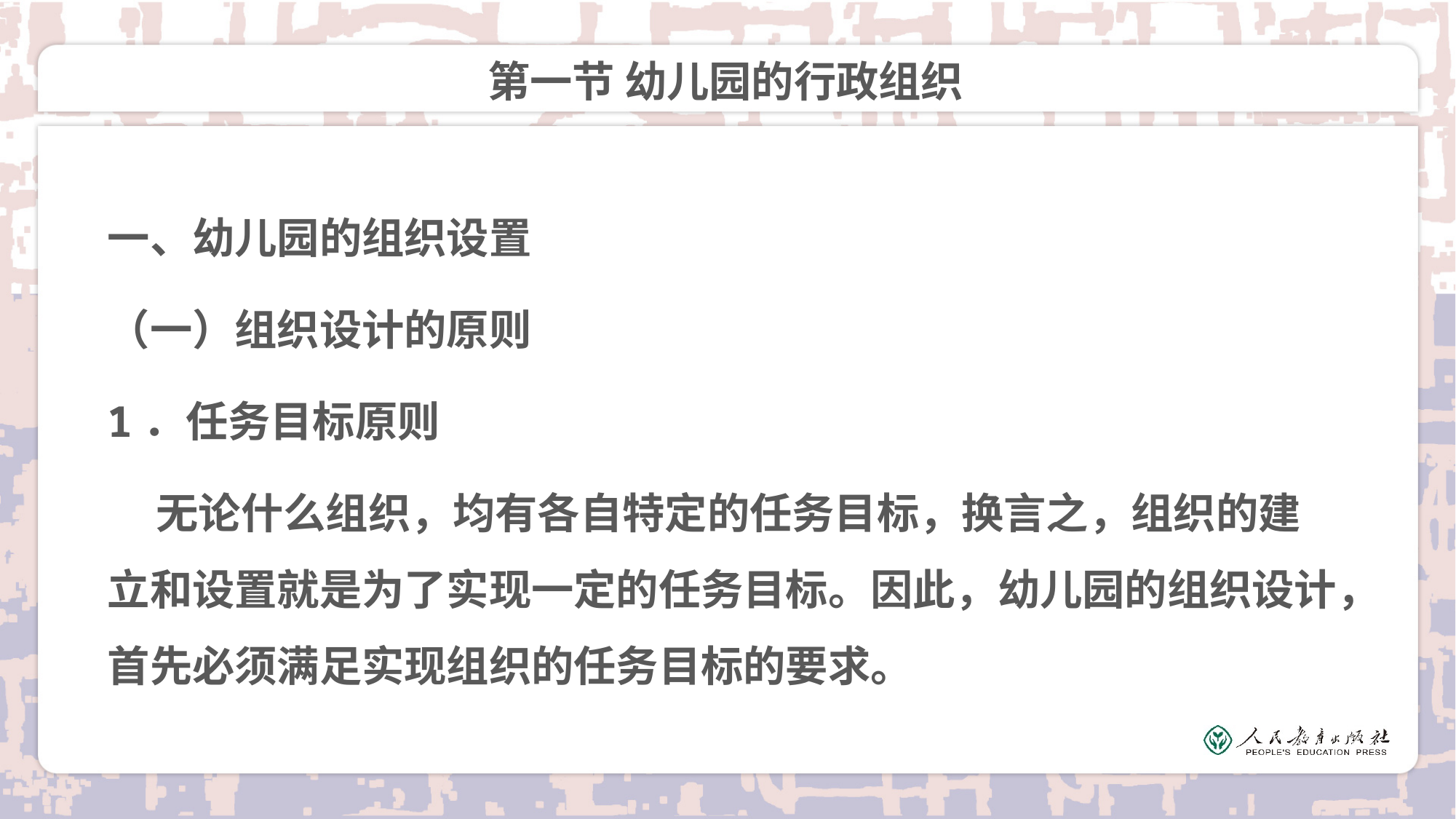

# 第一节 幼儿园的行政组织
一、幼儿园的组织设置
（一）组织设计的原则
1．任务目标原则
    无论什么组织，均有各自特定的任务目标，换言之，组织的建立和设置就是为了实现一定的任务目标。因此，幼儿园的组织设计，首先必须满足实现组织的任务目标的要求。